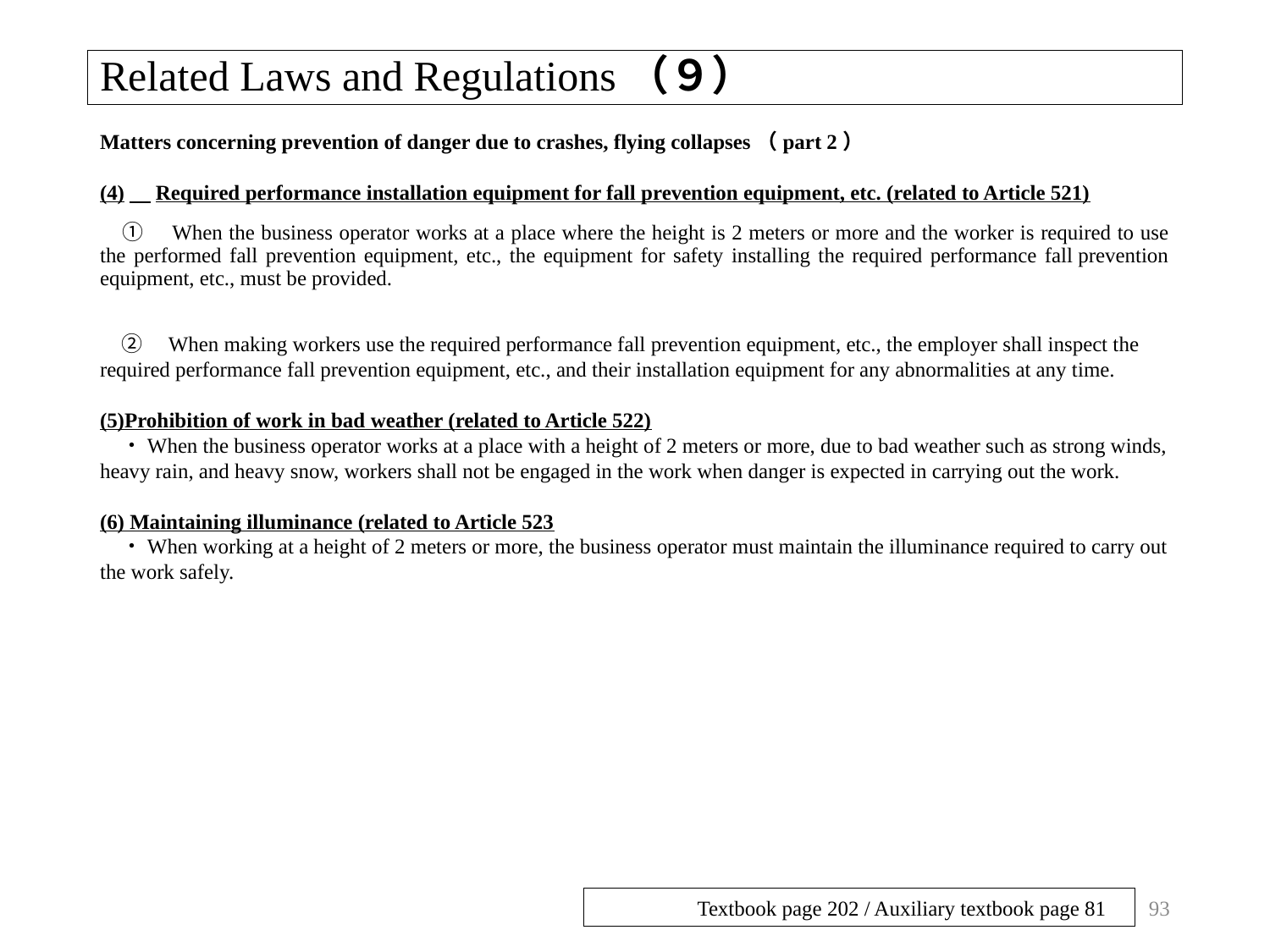

# Related Laws and Regulations（９）
Matters concerning prevention of danger due to crashes, flying collapses（part 2）

(4)　Required performance installation equipment for fall prevention equipment, etc. (related to Article 521)
　①　When the business operator works at a place where the height is 2 meters or more and the worker is required to use the performed fall prevention equipment, etc., the equipment for safety installing the required performance fall prevention equipment, etc., must be provided.

　②　When making workers use the required performance fall prevention equipment, etc., the employer shall inspect the required performance fall prevention equipment, etc., and their installation equipment for any abnormalities at any time.

(5)Prohibition of work in bad weather (related to Article 522)
　・When the business operator works at a place with a height of 2 meters or more, due to bad weather such as strong winds, heavy rain, and heavy snow, workers shall not be engaged in the work when danger is expected in carrying out the work.

(6) Maintaining illuminance (related to Article 523
　・When working at a height of 2 meters or more, the business operator must maintain the illuminance required to carry out the work safely.
93
Textbook page 202 / Auxiliary textbook page 81